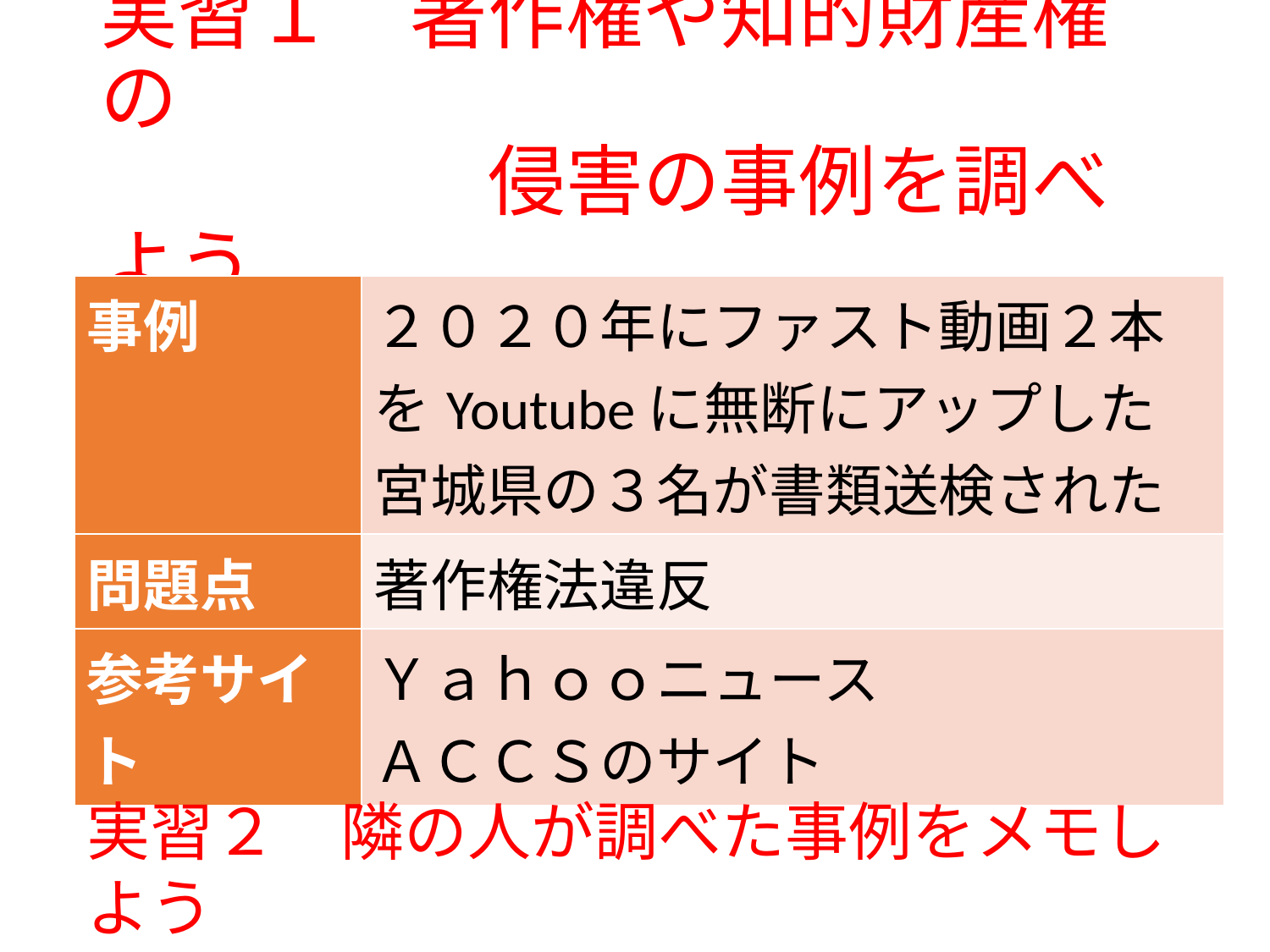

# 実習１　著作権や知的財産権の　　 　　　　　侵害の事例を調べよう
| 事例 | ２０２０年にファスト動画２本をYoutubeに無断にアップした宮城県の３名が書類送検された |
| --- | --- |
| 問題点 | 著作権法違反 |
| 参考サイト | Ｙａｈｏｏニュース ＡＣＣＳのサイト |
実習２　隣の人が調べた事例をメモしよう